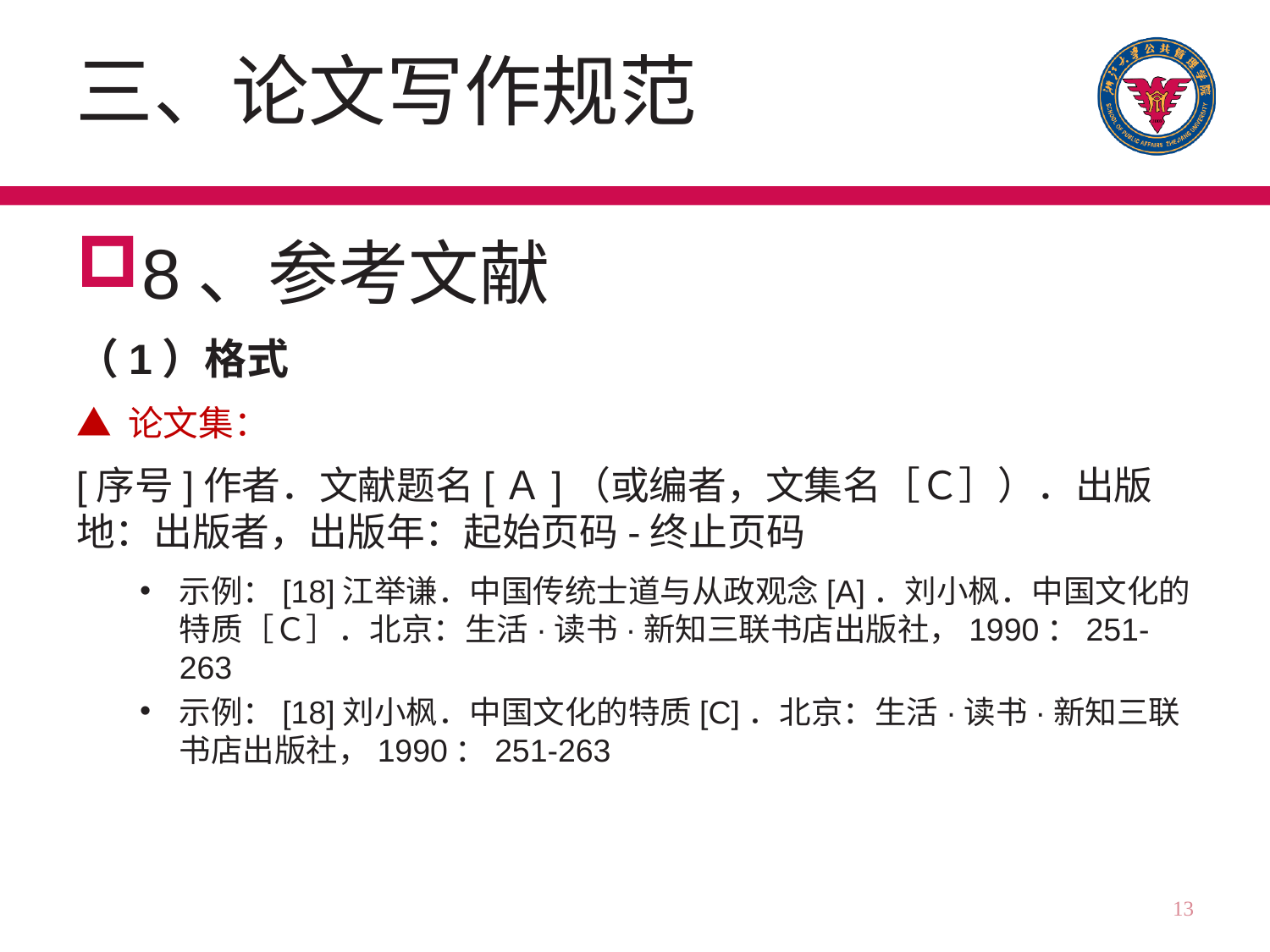

# 三、论文写作规范
8、参考文献
（1）格式
▲ 论文集：
[序号]作者．文献题名[Ａ]（或编者，文集名［Ｃ］）．出版地：出版者，出版年：起始页码-终止页码
示例：[18]江举谦．中国传统士道与从政观念[A]．刘小枫．中国文化的特质［Ｃ］．北京：生活·读书·新知三联书店出版社，1990：251-263
示例：[18]刘小枫．中国文化的特质[C]．北京：生活·读书·新知三联书店出版社，1990：251-263

13